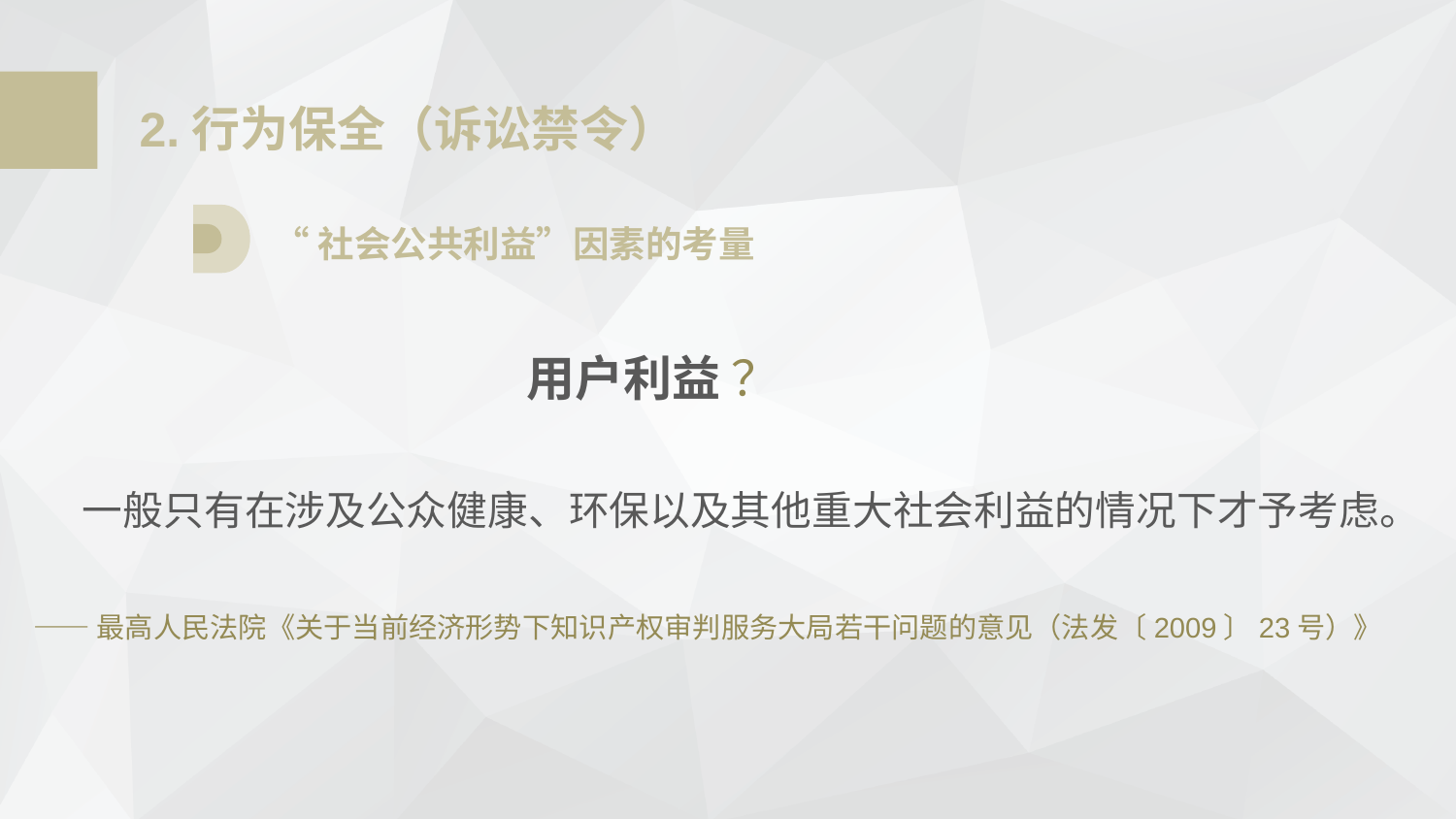

2.行为保全（诉讼禁令）

“社会公共利益”因素的考量
用户利益 ？
一般只有在涉及公众健康、环保以及其他重大社会利益的情况下才予考虑。
——最高人民法院《关于当前经济形势下知识产权审判服务大局若干问题的意见（法发〔2009〕23号）》